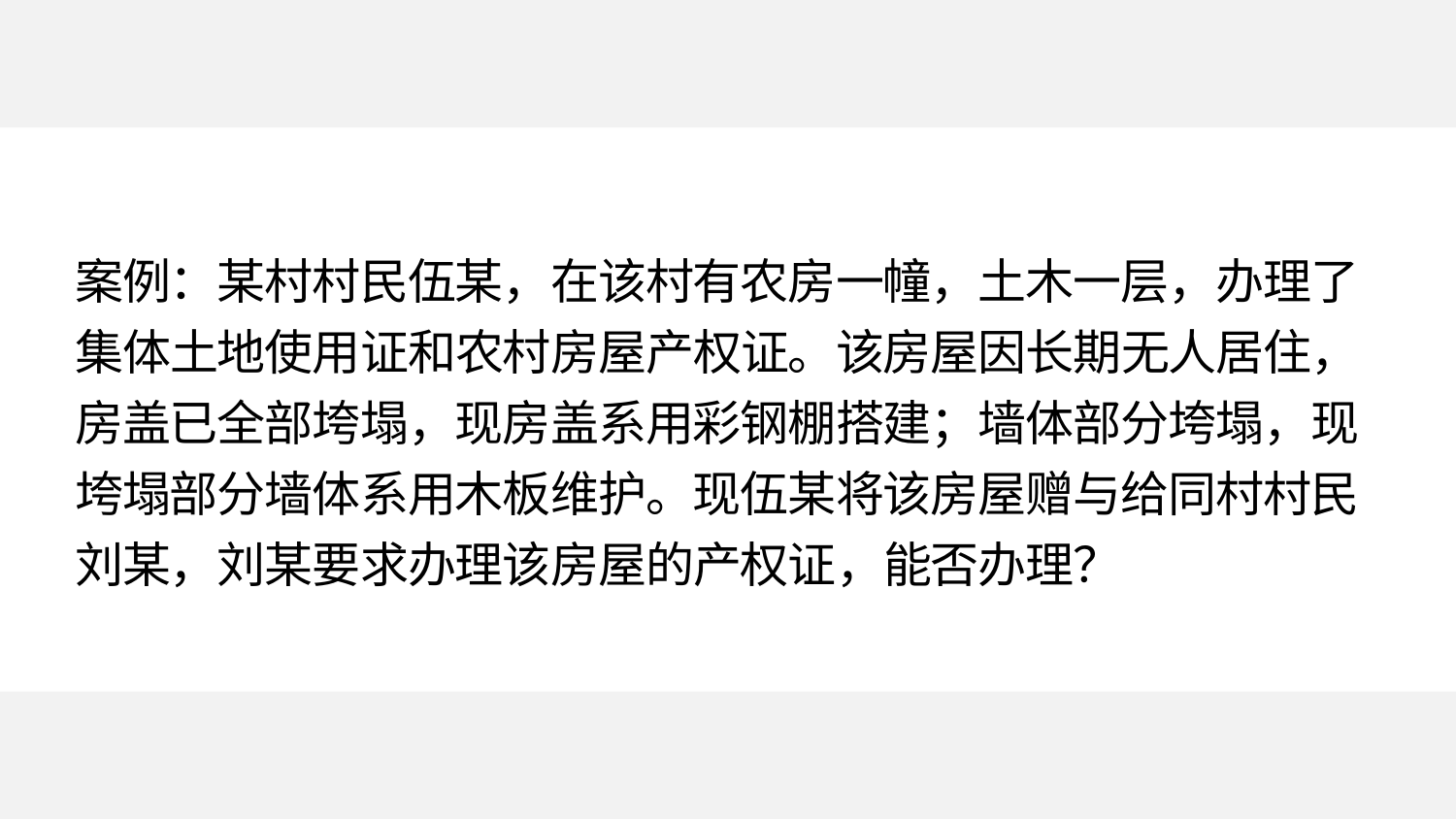

案例：某村村民伍某，在该村有农房一幢，土木一层，办理了集体土地使用证和农村房屋产权证。该房屋因长期无人居住，房盖已全部垮塌，现房盖系用彩钢棚搭建；墙体部分垮塌，现垮塌部分墙体系用木板维护。现伍某将该房屋赠与给同村村民刘某，刘某要求办理该房屋的产权证，能否办理？